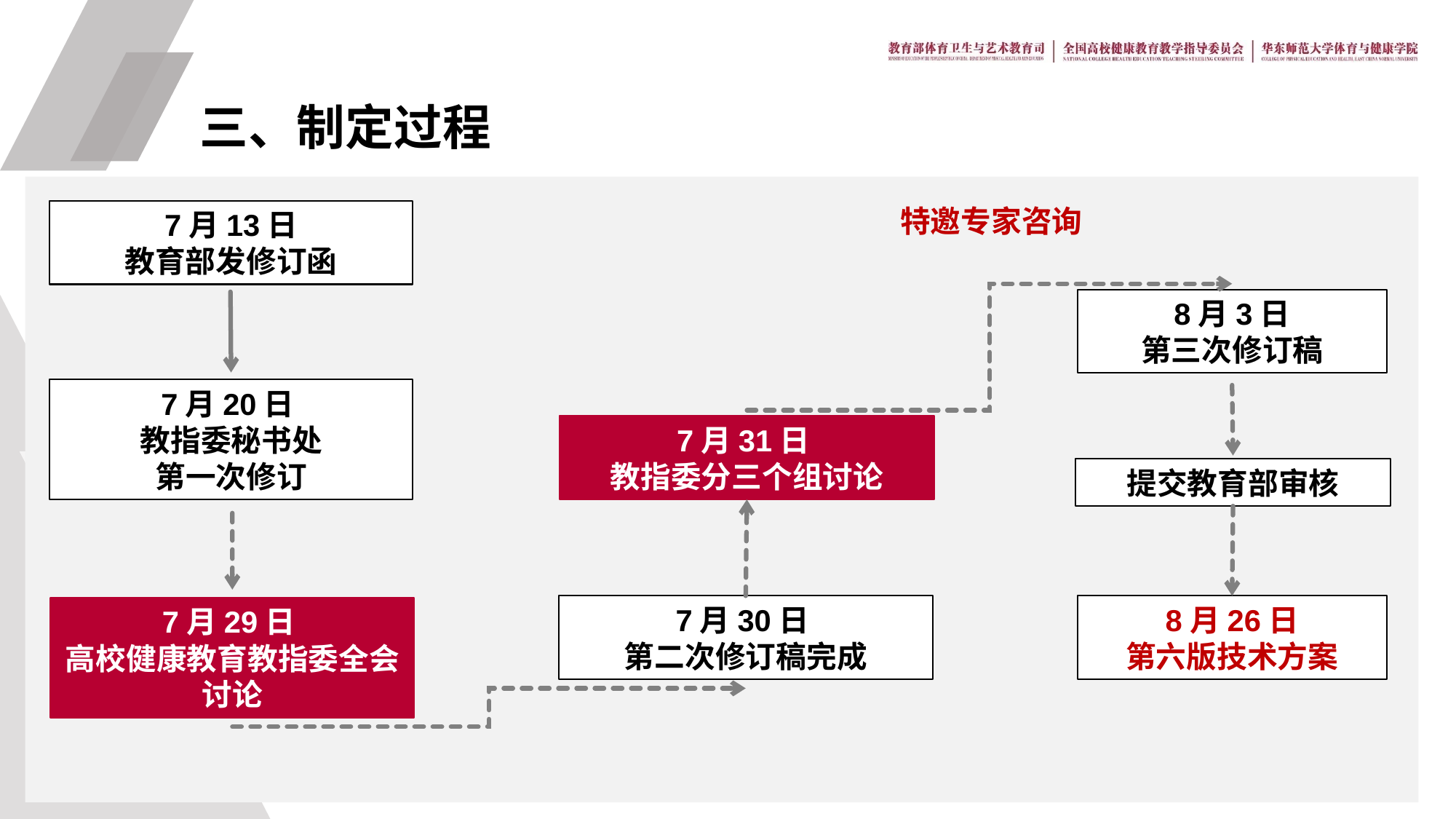

三、制定过程

特邀专家咨询
7月13日
教育部发修订函
8月3日
第三次修订稿
7月20日
教指委秘书处
第一次修订
7月31日
教指委分三个组讨论
提交教育部审核
7月30日
第二次修订稿完成
8月26日
第六版技术方案
7月29日
高校健康教育教指委全会讨论